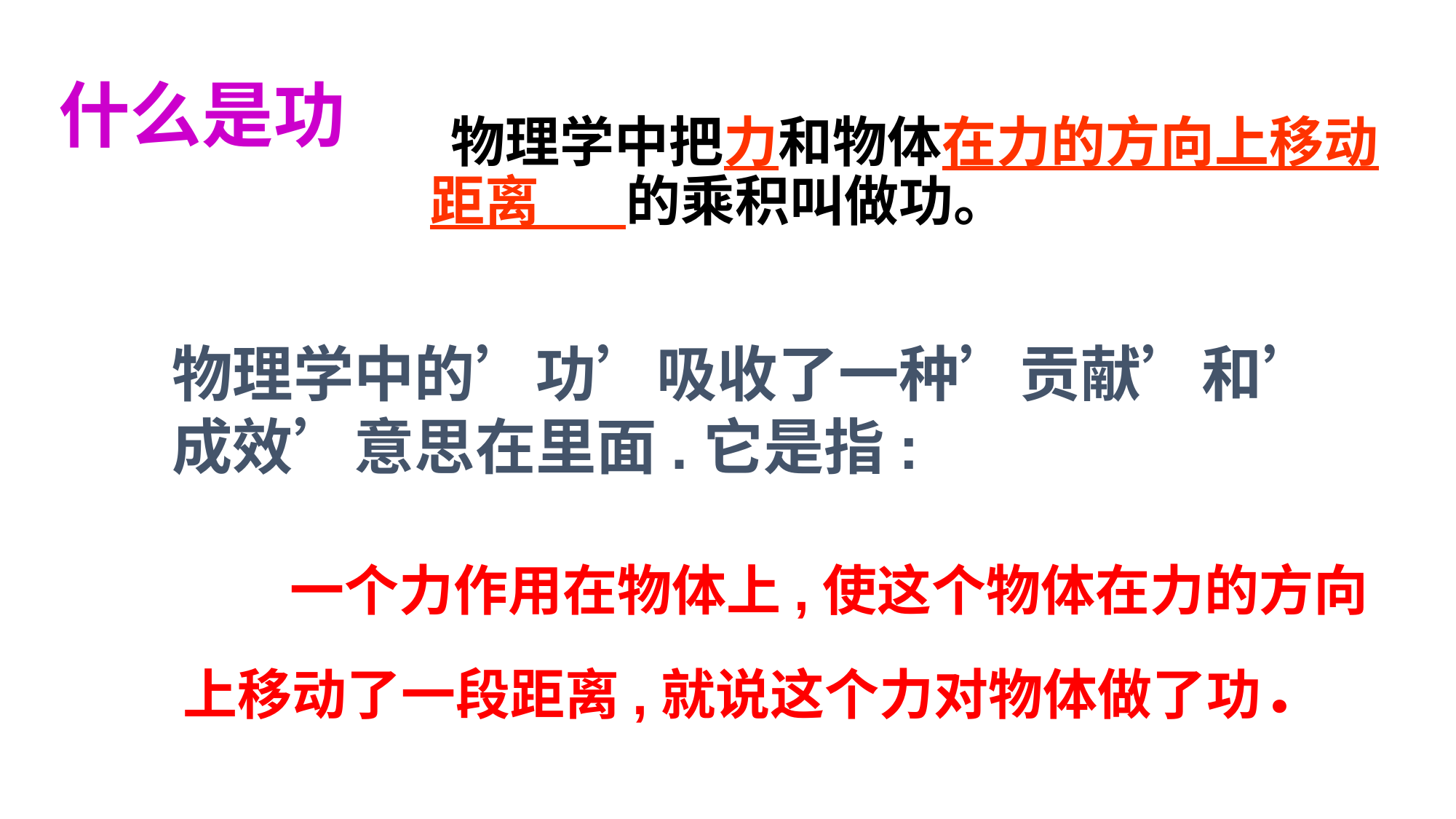

# 什么是功
    物理学中把力和物体在力的方向上移动距离       的乘积叫做功。
物理学中的’功’吸收了一种’贡献’和’ 成效’意思在里面.它是指:
      一个力作用在物体上,使这个物体在力的方向上移动了一段距离,就说这个力对物体做了功．